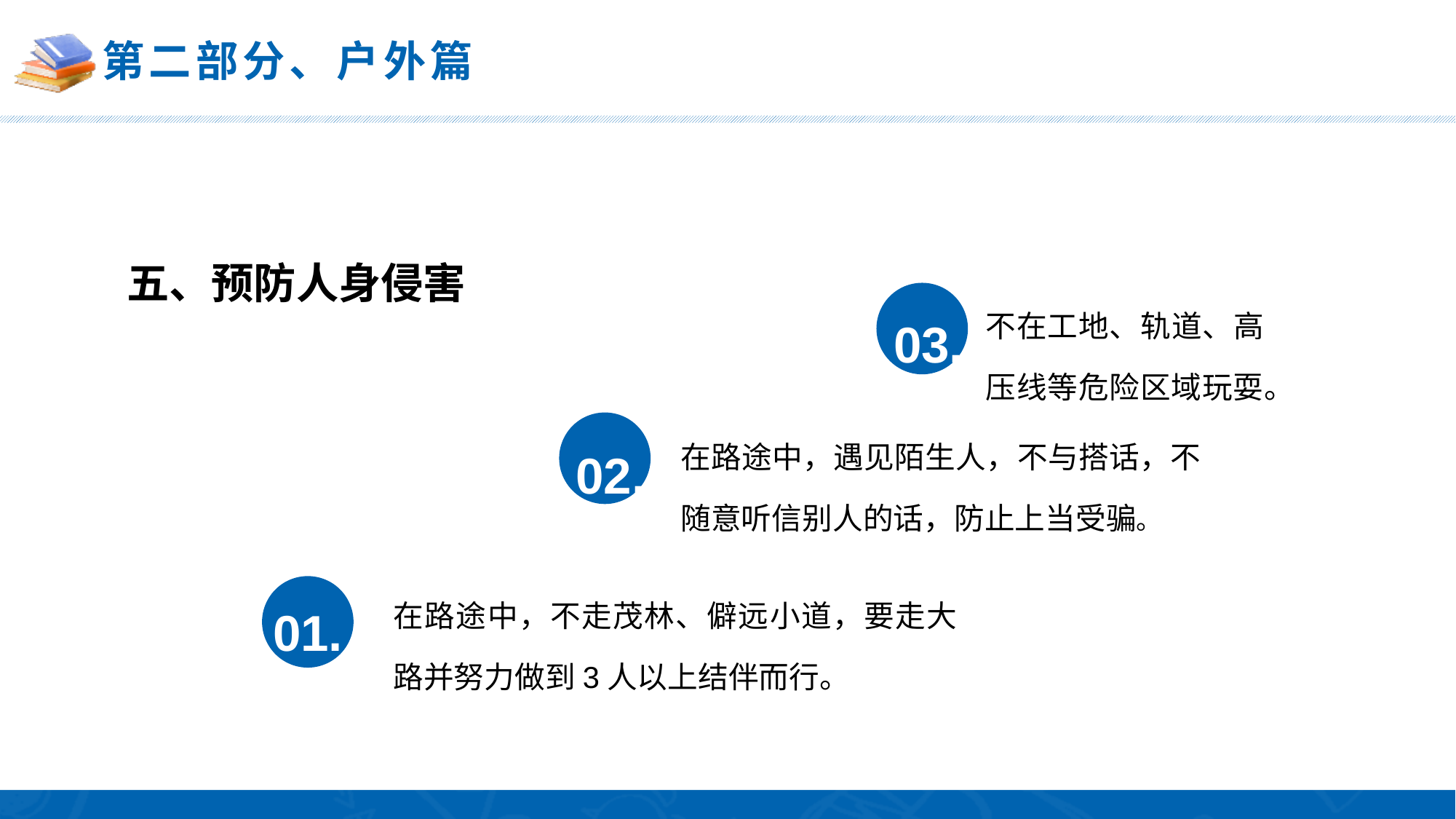

五、预防人身侵害

不在工地、轨道、高压线等危险区域玩耍。
03.

在路途中，遇见陌生人，不与搭话，不随意听信别人的话，防止上当受骗。
02.

在路途中，不走茂林、僻远小道，要走大路并努力做到3人以上结伴而行。
01.